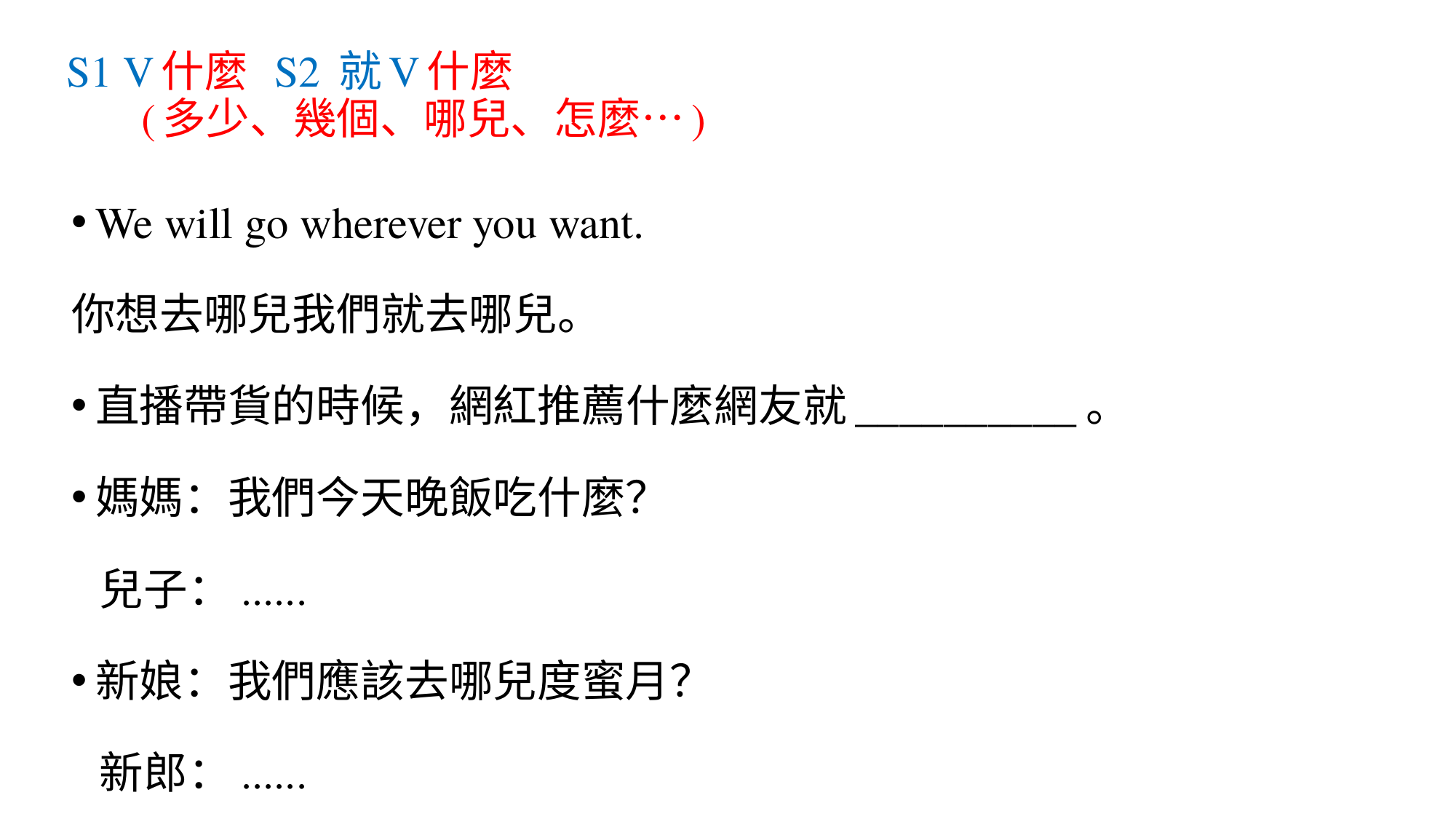

# S1 V什麼  S2 就V什麼 (多少、幾個、哪兒、怎麼…)
We will go wherever you want.
你想去哪兒我們就去哪兒。
直播帶貨的時候，網紅推薦什麼網友就__________。
媽媽：我們今天晚飯吃什麼？
  兒子：......
新娘：我們應該去哪兒度蜜月？
  新郎：......